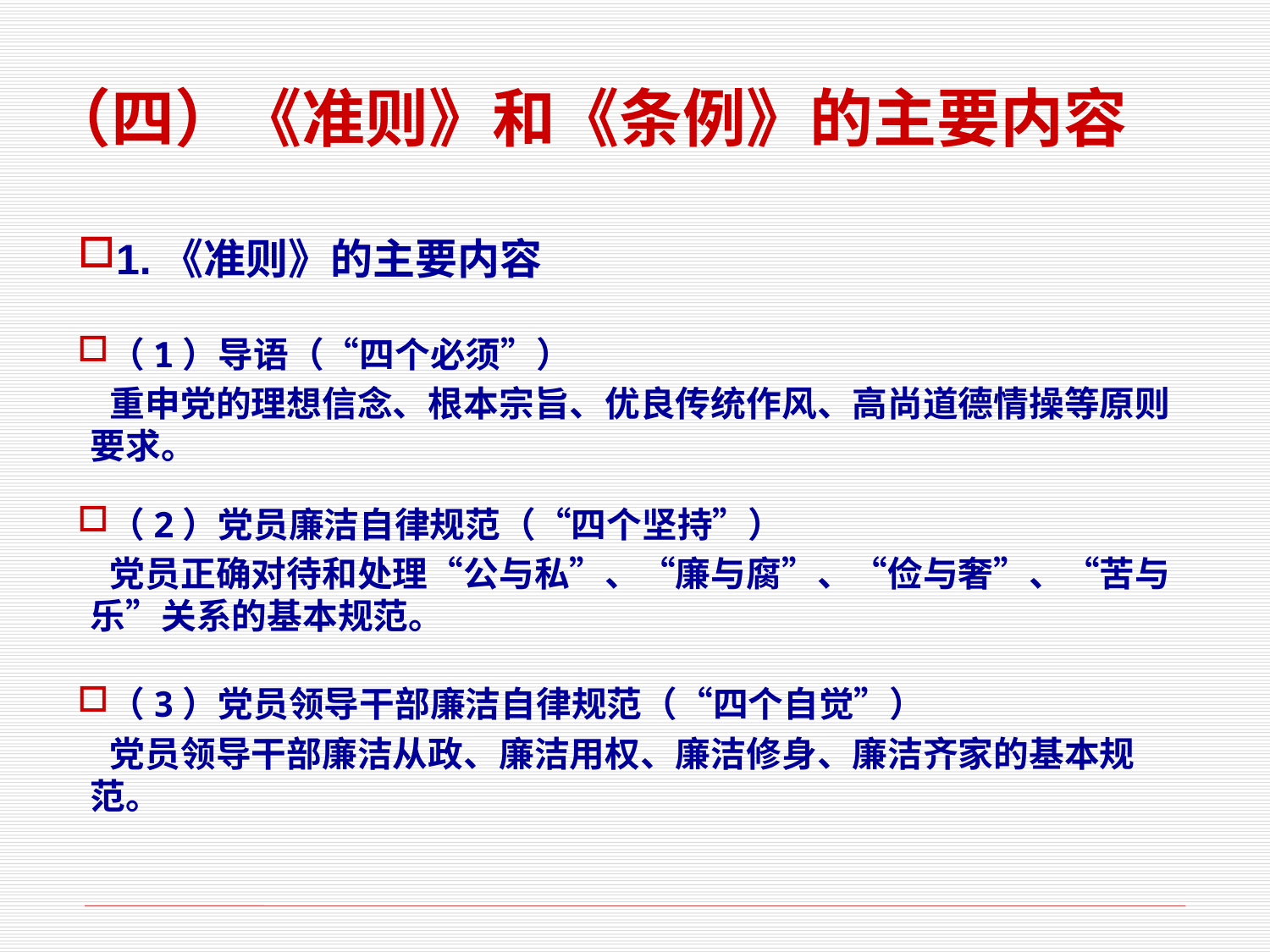

# （四）《准则》和《条例》的主要内容
1.《准则》的主要内容
（1）导语（“四个必须”）
   重申党的理想信念、根本宗旨、优良传统作风、高尚道德情操等原则要求。
（2）党员廉洁自律规范（“四个坚持”）
   党员正确对待和处理“公与私”、“廉与腐”、“俭与奢”、“苦与乐”关系的基本规范。
（3）党员领导干部廉洁自律规范（“四个自觉”）
   党员领导干部廉洁从政、廉洁用权、廉洁修身、廉洁齐家的基本规范。